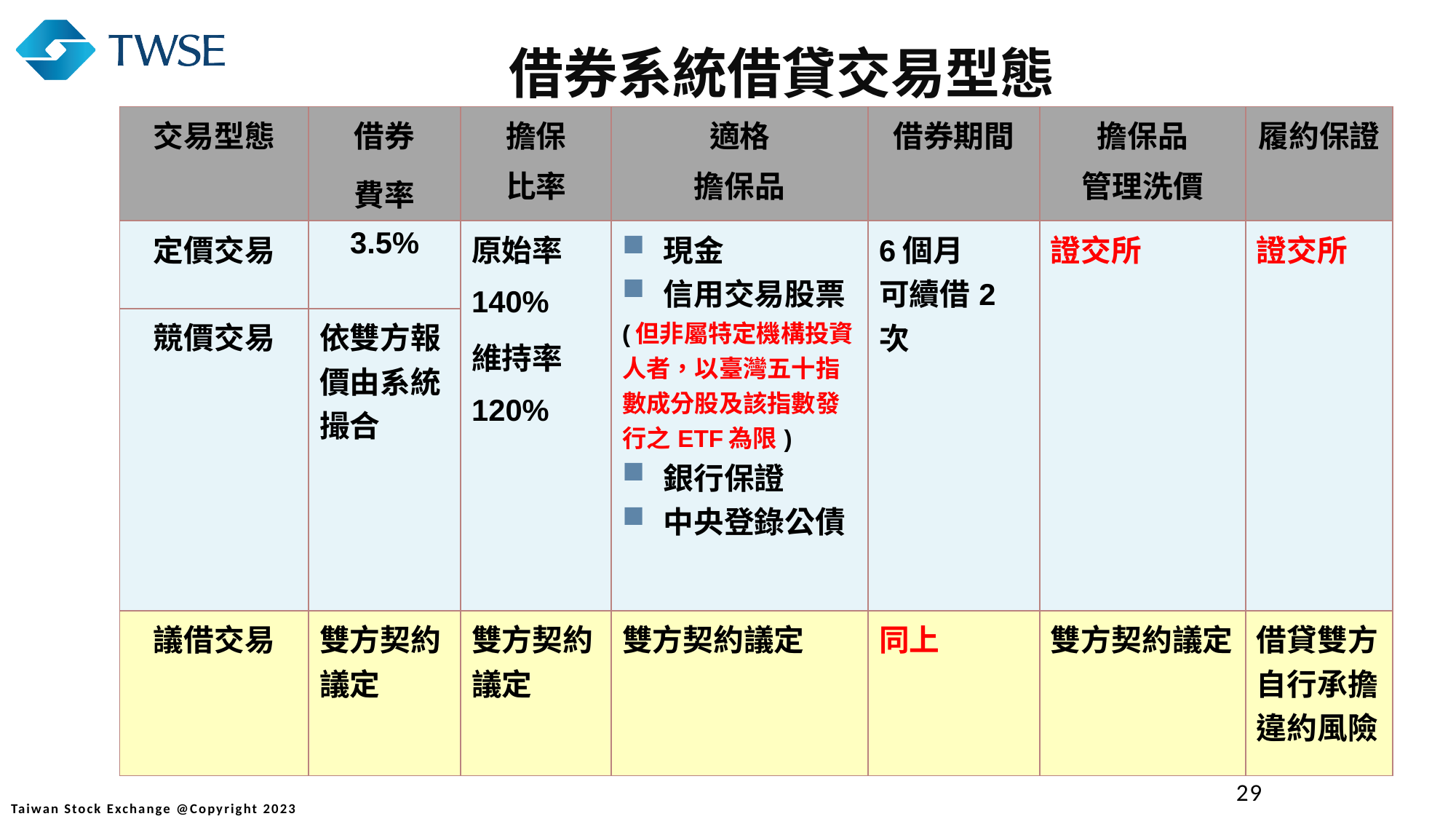

借券系統借貸交易型態
| 交易型態 | 借券 費率 | 擔保 比率 | 適格 擔保品 | 借券期間 | 擔保品 管理洗價 | 履約保證 |
| --- | --- | --- | --- | --- | --- | --- |
| 定價交易 | 3.5% | 原始率 140% 維持率 120% | 現金 信用交易股票 (但非屬特定機構投資人者，以臺灣五十指數成分股及該指數發行之ETF為限) 銀行保證 中央登錄公債 | 6個月 可續借2次 | 證交所 | 證交所 |
| 競價交易 | 依雙方報價由系統撮合 |  |  |  |  |  |
| 議借交易 | 雙方契約議定 | 雙方契約議定 | 雙方契約議定 | 同上 | 雙方契約議定 | 借貸雙方自行承擔違約風險 |
29